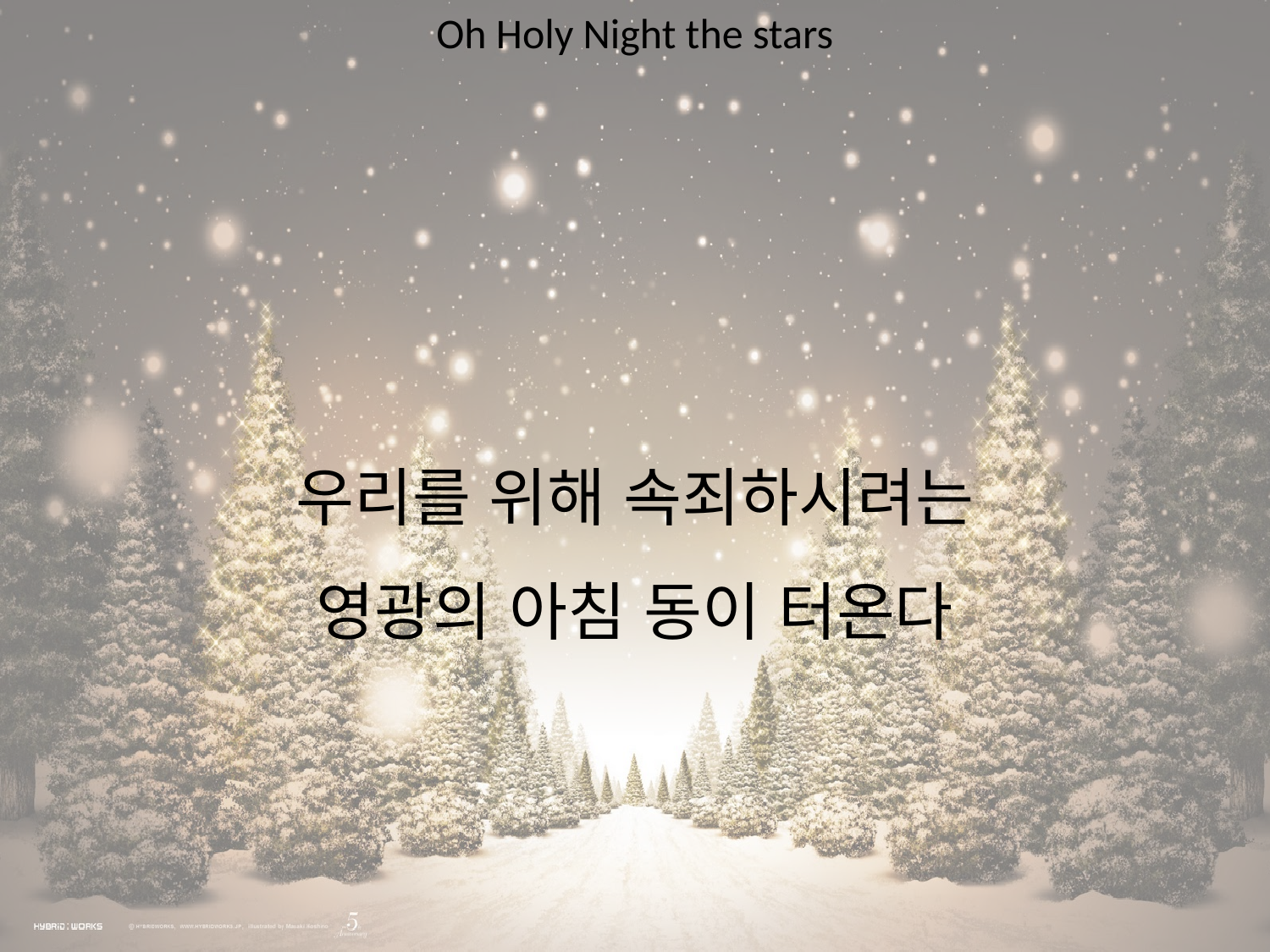

Oh Holy Night the stars
#
우리를 위해 속죄하시려는
영광의 아침 동이 터온다